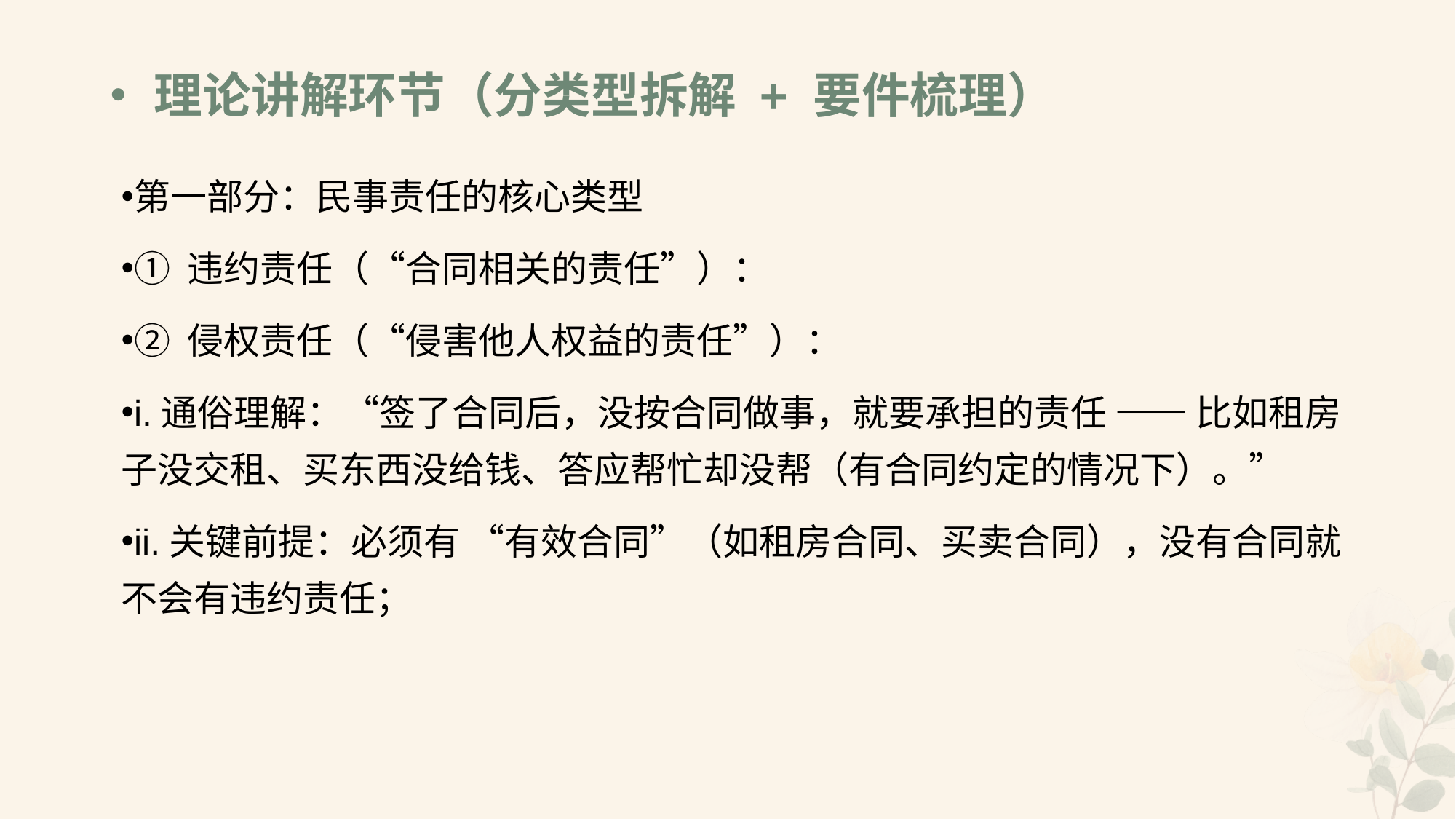

# •理论讲解环节（分类型拆解 + 要件梳理）
第一部分：民事责任的核心类型
① 违约责任（“合同相关的责任”）：
② 侵权责任（“侵害他人权益的责任”）：
i.通俗理解：“签了合同后，没按合同做事，就要承担的责任 —— 比如租房子没交租、买东西没给钱、答应帮忙却没帮（有合同约定的情况下）。”
ii.关键前提：必须有 “有效合同”（如租房合同、买卖合同），没有合同就不会有违约责任；